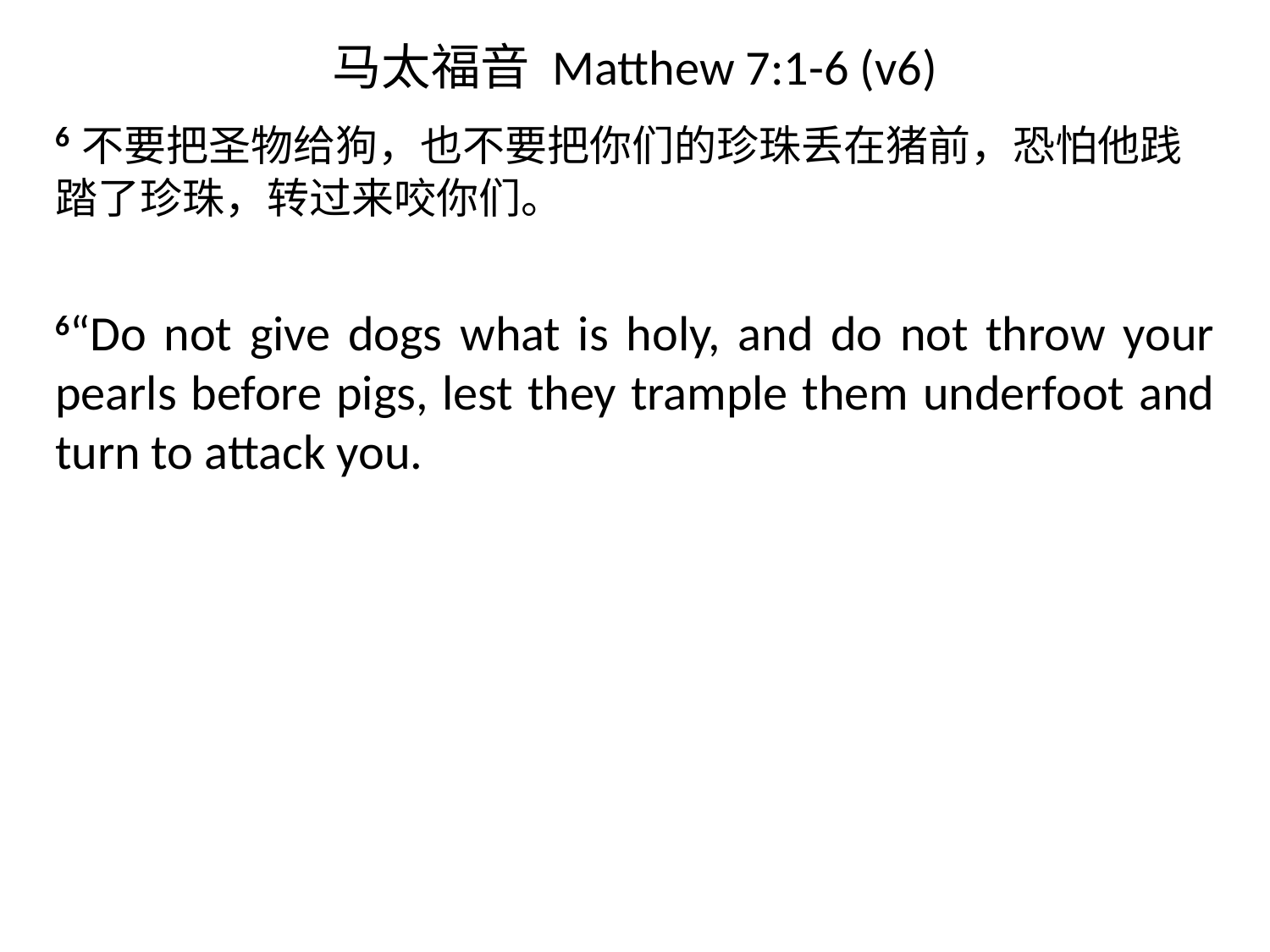

# 马太福音 Matthew 7:1-6 (v6)
6不要把圣物给狗，也不要把你们的珍珠丢在猪前，恐怕他践踏了珍珠，转过来咬你们。

6“Do not give dogs what is holy, and do not throw your pearls before pigs, lest they trample them underfoot and turn to attack you.